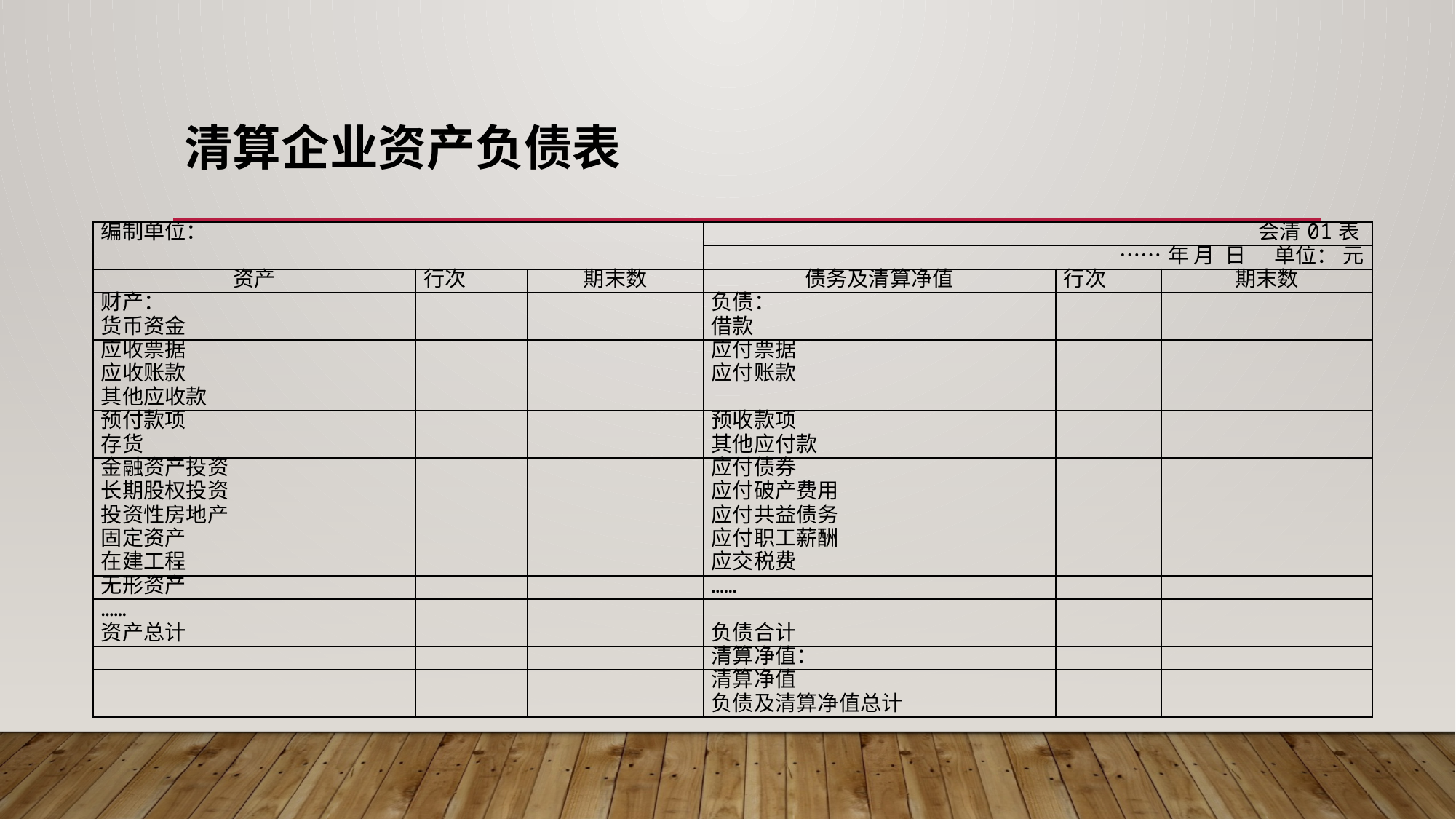

# 清算企业资产负债表
| 编制单位： |  |  | 会清01表 |  |  |
| --- | --- | --- | --- | --- | --- |
|  |  |  | ……年 月 日 单位： 元 |  |  |
| 资产 | 行次 | 期末数 | 债务及清算净值 | 行次 | 期末数 |
| 财产： 货币资金 |  |  | 负债： 借款 |  |  |
| 应收票据 应收账款 其他应收款 |  |  | 应付票据 应付账款 |  |  |
| 预付款项 存货 |  |  | 预收款项 其他应付款 |  |  |
| 金融资产投资 长期股权投资 |  |  | 应付债券 应付破产费用 |  |  |
| 投资性房地产 固定资产 在建工程 |  |  | 应付共益债务 应付职工薪酬 应交税费 |  |  |
| 无形资产 |  |  | …… |  |  |
| …… 资产总计 |  |  | 负债合计 |  |  |
|  |  |  | 清算净值： |  |  |
|  |  |  | 清算净值 负债及清算净值总计 |  |  |